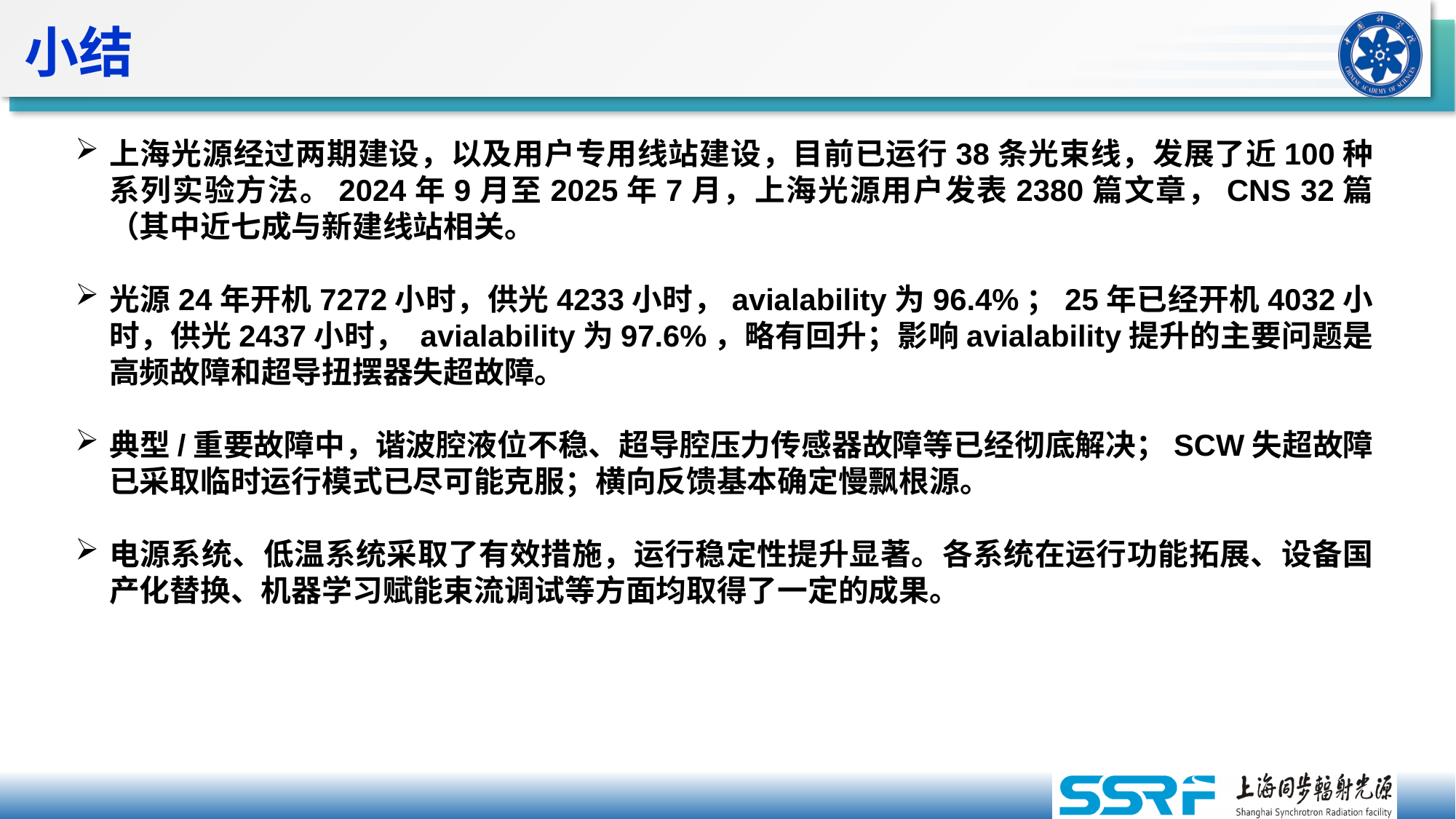

小结
上海光源经过两期建设，以及用户专用线站建设，目前已运行38条光束线，发展了近100种系列实验方法。2024年9月至2025年7月，上海光源用户发表2380篇文章，CNS 32篇（其中近七成与新建线站相关。

光源24年开机7272小时，供光4233小时，avialability为96.4%；25年已经开机4032小时，供光2437小时， avialability为97.6%，略有回升；影响avialability提升的主要问题是高频故障和超导扭摆器失超故障。

典型/重要故障中，谐波腔液位不稳、超导腔压力传感器故障等已经彻底解决；SCW失超故障已采取临时运行模式已尽可能克服；横向反馈基本确定慢飘根源。

电源系统、低温系统采取了有效措施，运行稳定性提升显著。各系统在运行功能拓展、设备国产化替换、机器学习赋能束流调试等方面均取得了一定的成果。